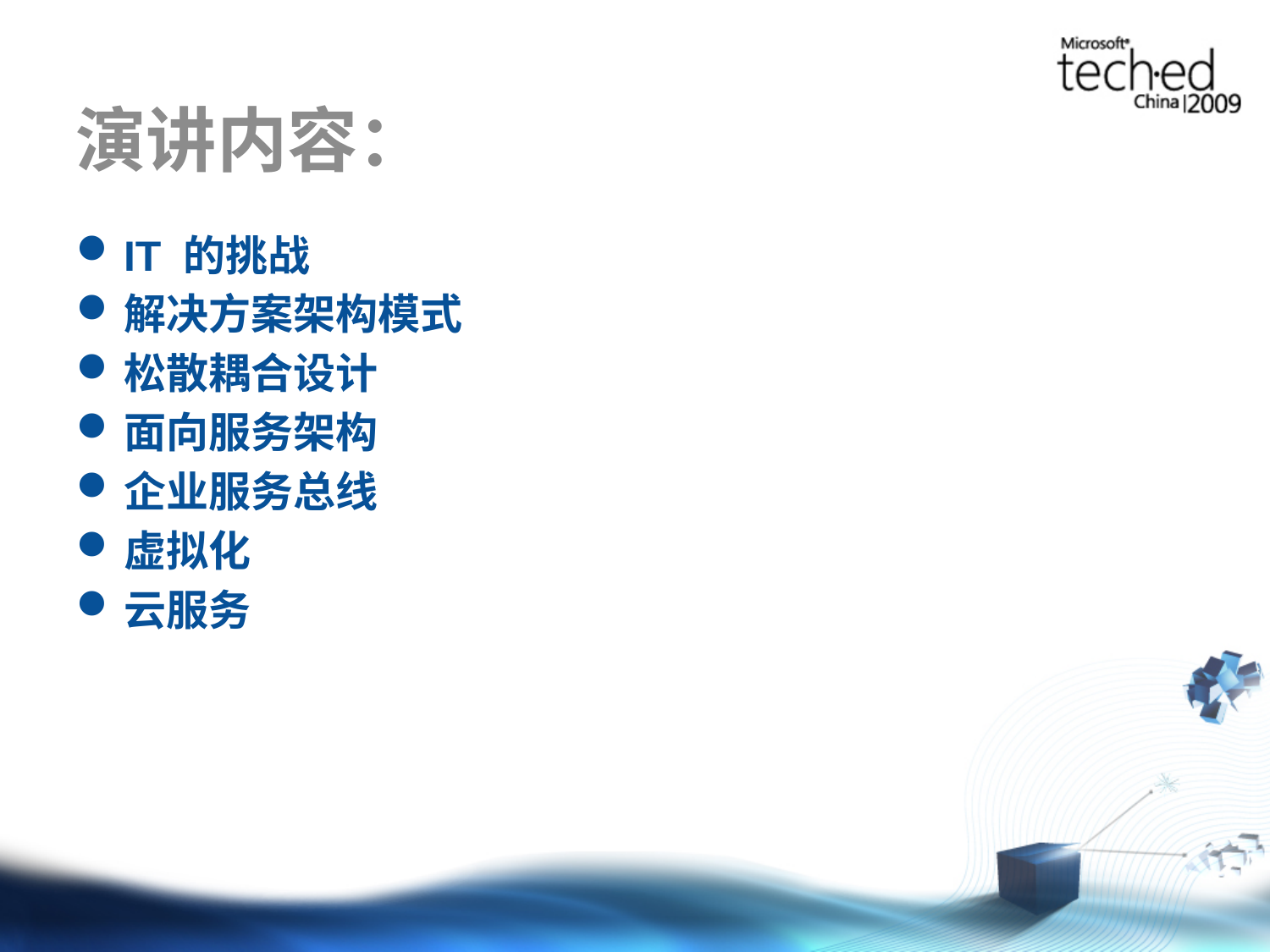

# 演讲内容：
IT 的挑战
解决方案架构模式
松散耦合设计
面向服务架构
企业服务总线
虚拟化
云服务